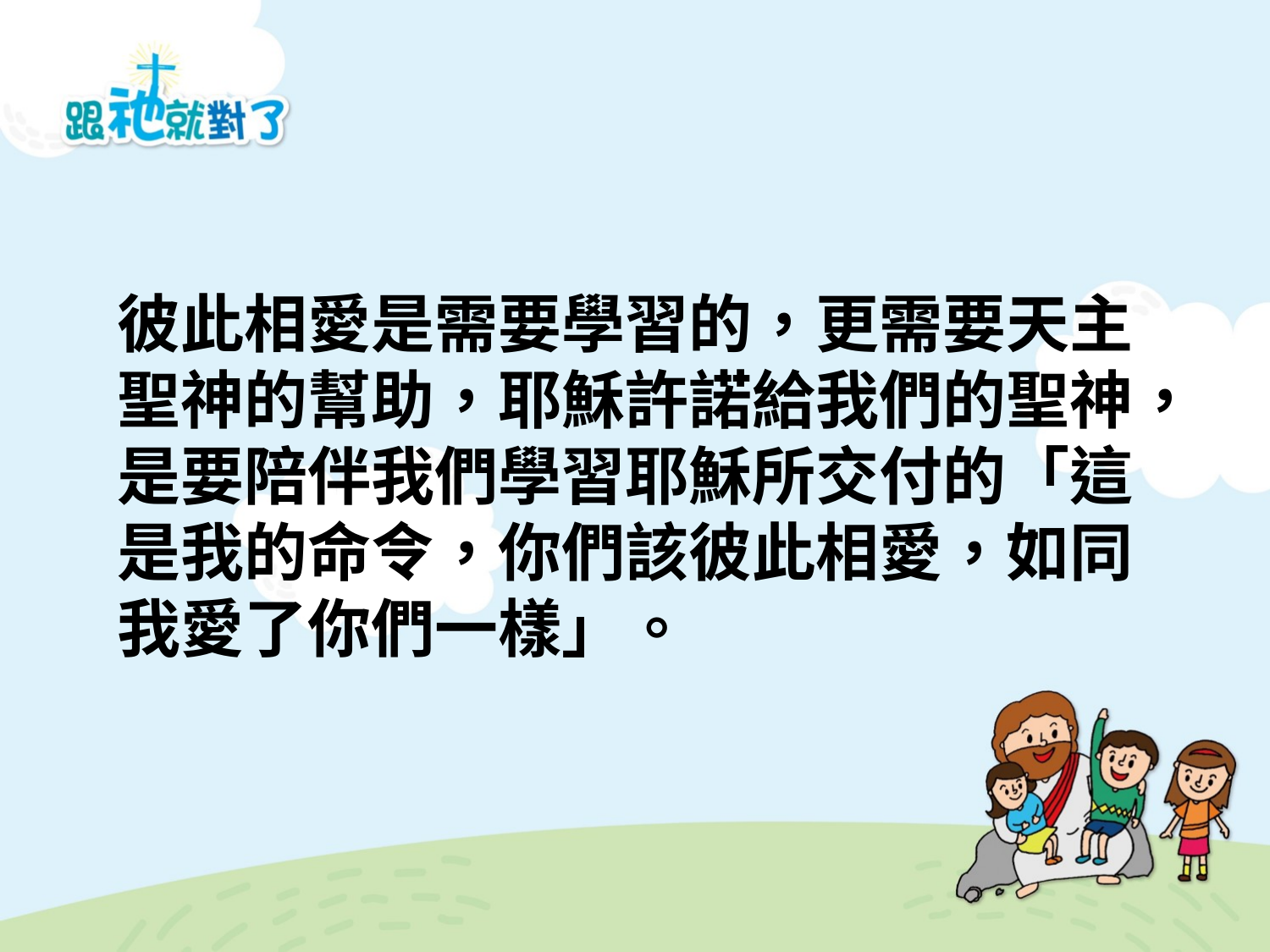

彼此相愛是需要學習的，更需要天主聖神的幫助，耶穌許諾給我們的聖神，是要陪伴我們學習耶穌所交付的「這是我的命令，你們該彼此相愛，如同我愛了你們一樣」。